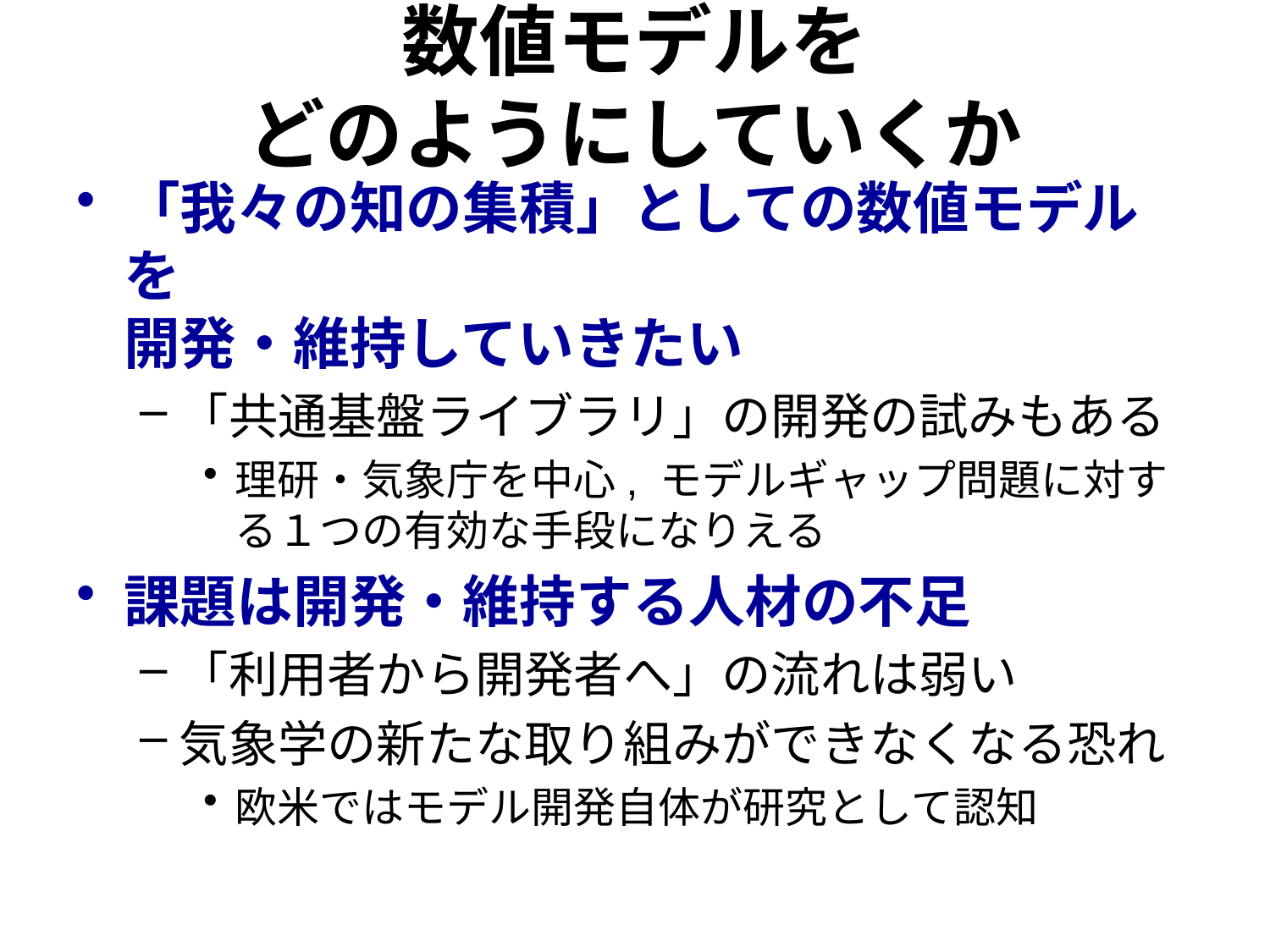

# 数値モデルを どのようにしていくか
「我々の知の集積」としての数値モデルを
開発・維持していきたい
「共通基盤ライブラリ」の開発の試みもある
理研・気象庁を中心, モデルギャップ問題に対する１つの有効な手段になりえる
課題は開発・維持する人材の不足
「利用者から開発者へ」の流れは弱い
気象学の新たな取り組みができなくなる恐れ
欧米ではモデル開発自体が研究として認知